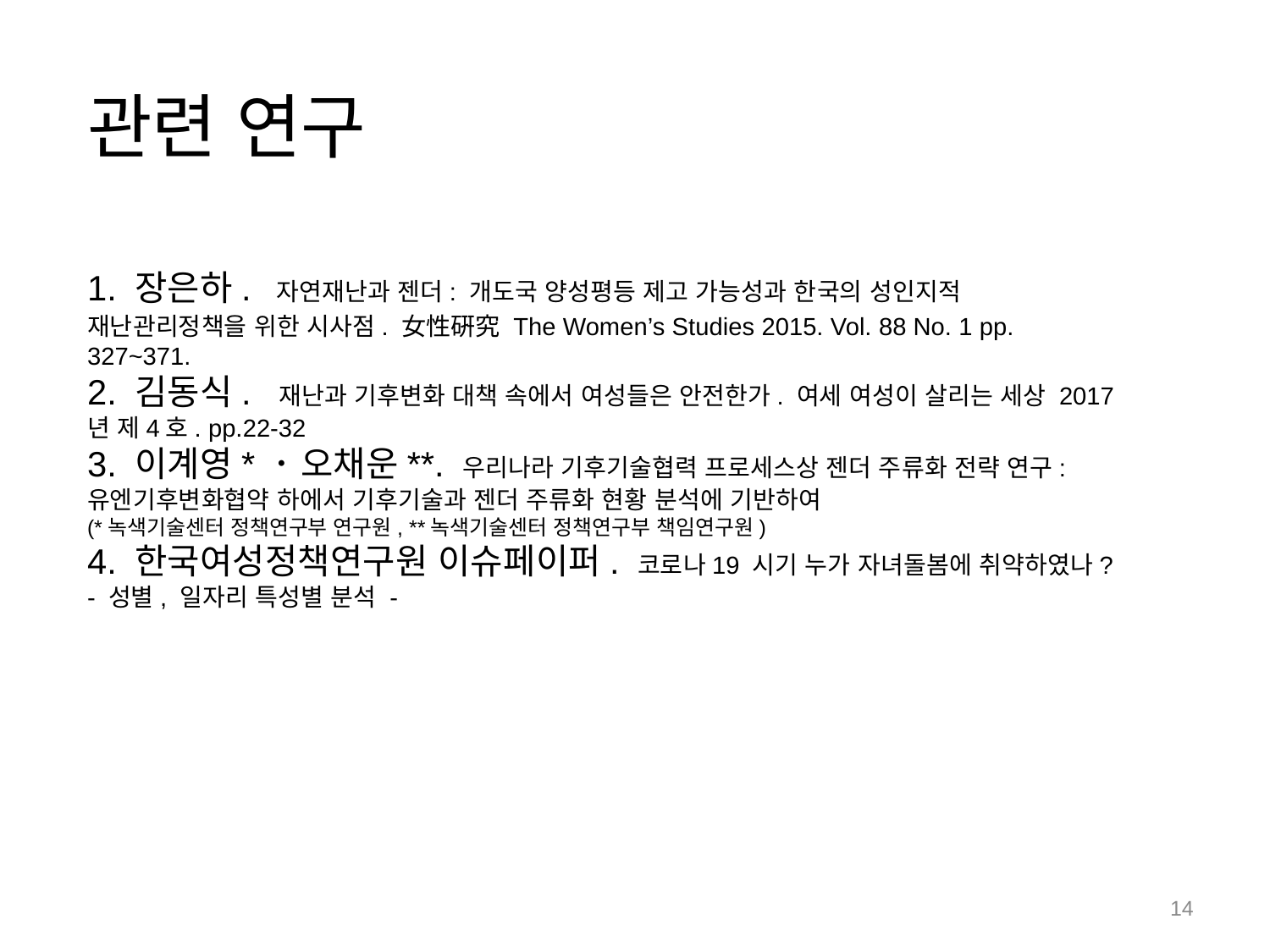

관련 연구

1. 장은하. 자연재난과 젠더: 개도국 양성평등 제고 가능성과 한국의 성인지적 재난관리정책을 위한 시사점. 女性硏究 The Women’s Studies 2015. Vol. 88 No. 1 pp. 327~371.
2. 김동식.  재난과 기후변화 대책 속에서 여성들은 안전한가. 여세 여성이 살리는 세상 2017년 제4호. pp.22-32
3. 이계영* ･ 오채운**. 우리나라 기후기술협력 프로세스상 젠더 주류화 전략 연구: 유엔기후변화협약 하에서 기후기술과 젠더 주류화 현황 분석에 기반하여
(*녹색기술센터 정책연구부 연구원, **녹색기술센터 정책연구부 책임연구원)
4. 한국여성정책연구원 이슈페이퍼. 코로나19 시기 누가 자녀돌봄에 취약하였나? - 성별, 일자리 특성별 분석 -
14